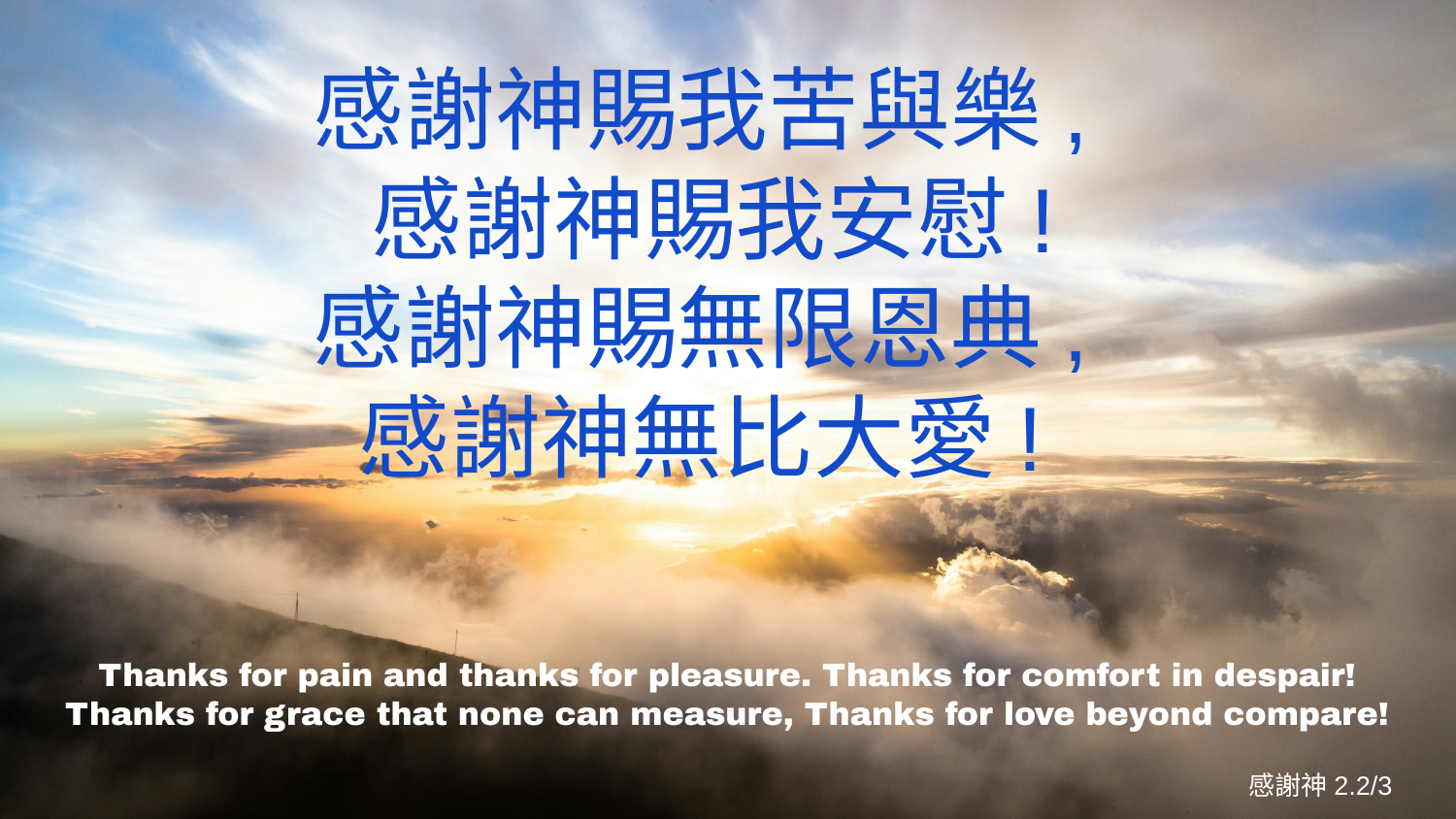

感謝神賜我苦與樂,
感謝神賜我安慰!
感謝神賜無限恩典,
感謝神無比大愛!
Thanks for pain and thanks for pleasure. Thanks for comfort in despair!
Thanks for grace that none can measure, Thanks for love beyond compare!
感謝神2.2/3